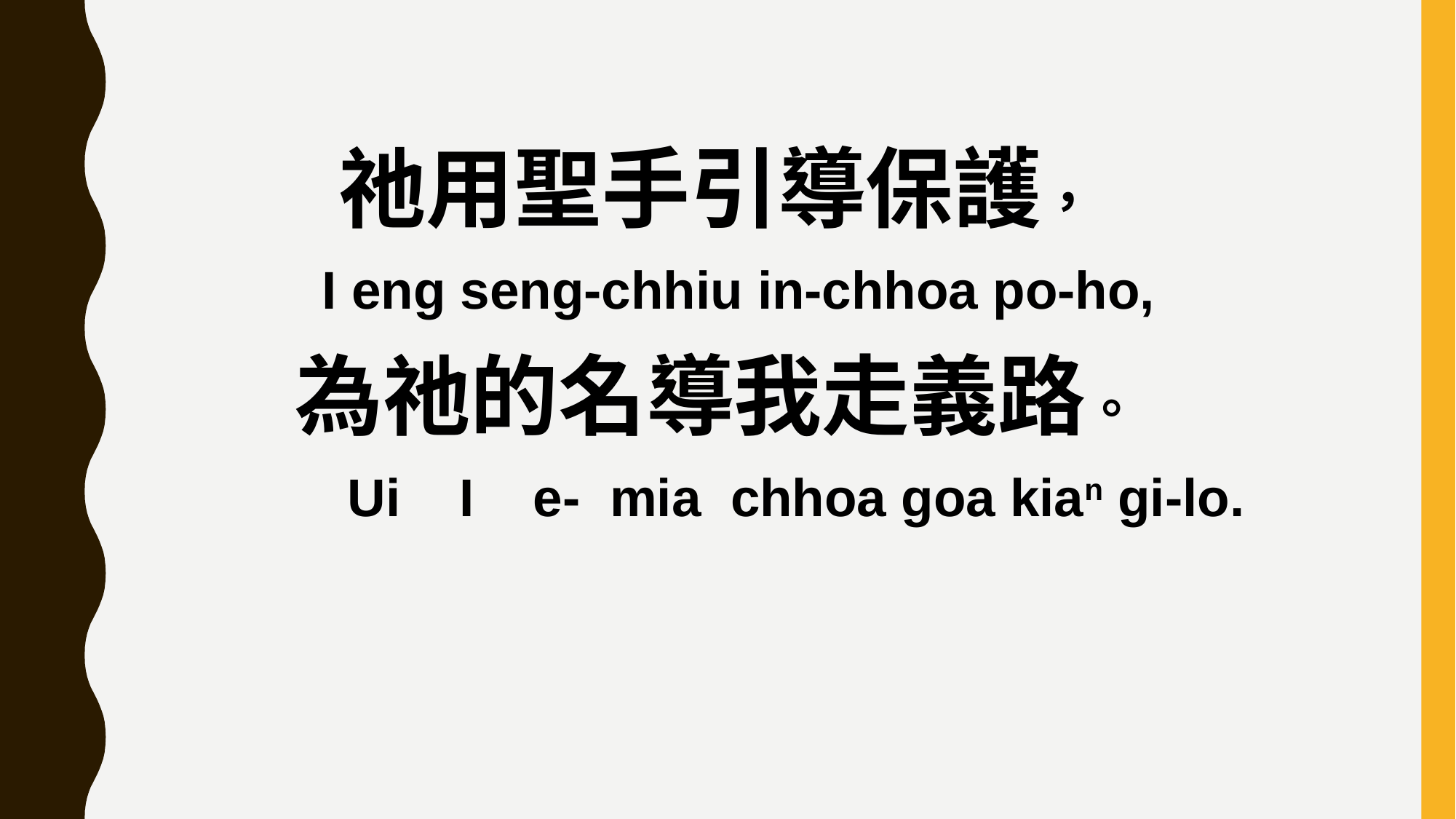

祂用聖手引導保護，
   I eng seng-chhiu in-chhoa po-ho,
為祂的名導我走義路。
            Ui    I    e-  mia  chhoa goa kian gi-lo.